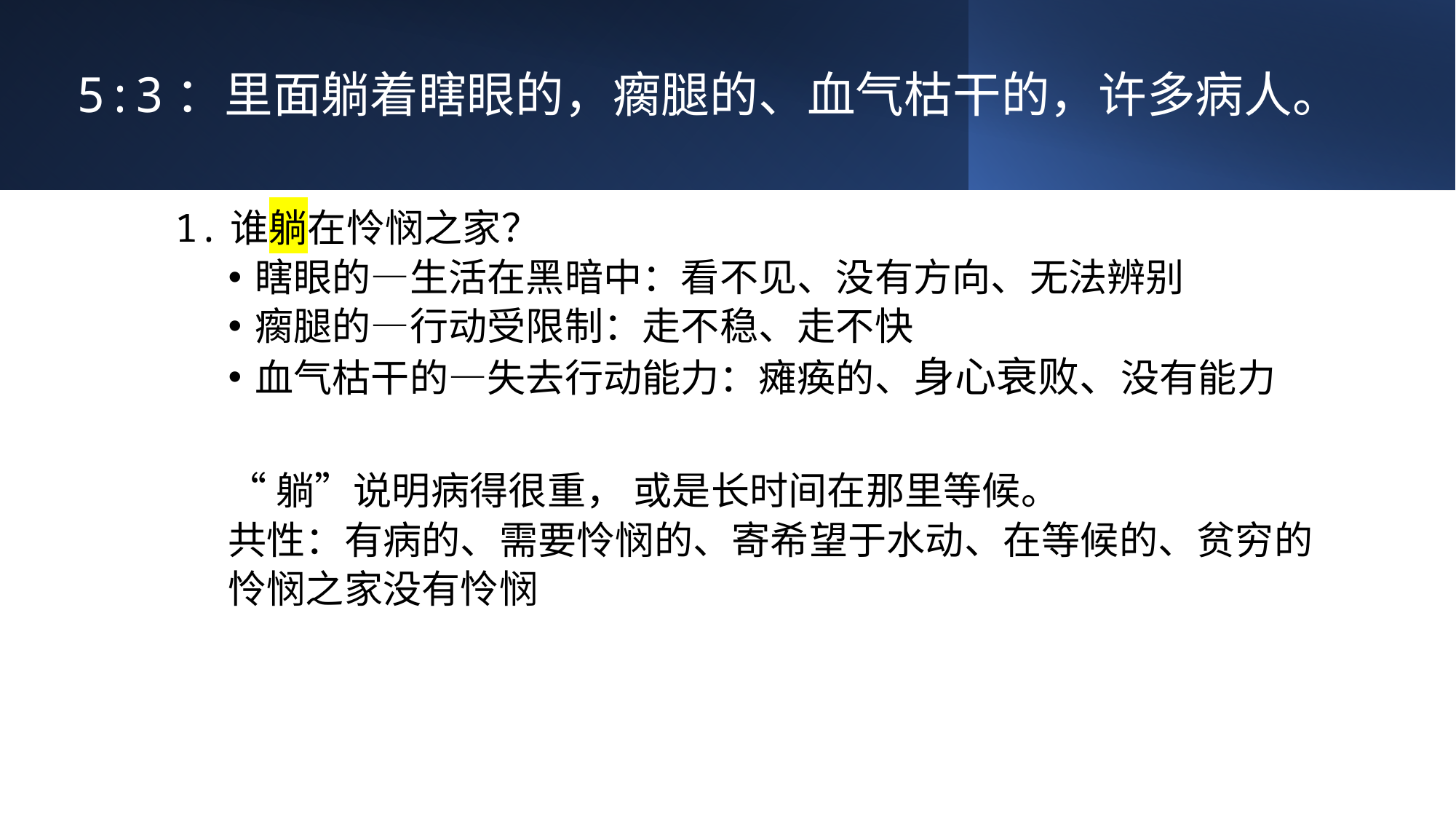

# 5:3：里面躺着瞎眼的，瘸腿的、血气枯干的，许多病人。
1.谁躺在怜悯之家？
瞎眼的—生活在黑暗中：看不见、没有方向、无法辨别
瘸腿的—行动受限制：走不稳、走不快
血气枯干的—失去行动能力：瘫痪的、身心衰败、没有能力

“躺”说明病得很重， 或是长时间在那里等候。
共性：有病的、需要怜悯的、寄希望于水动、在等候的、贫穷的
怜悯之家没有怜悯